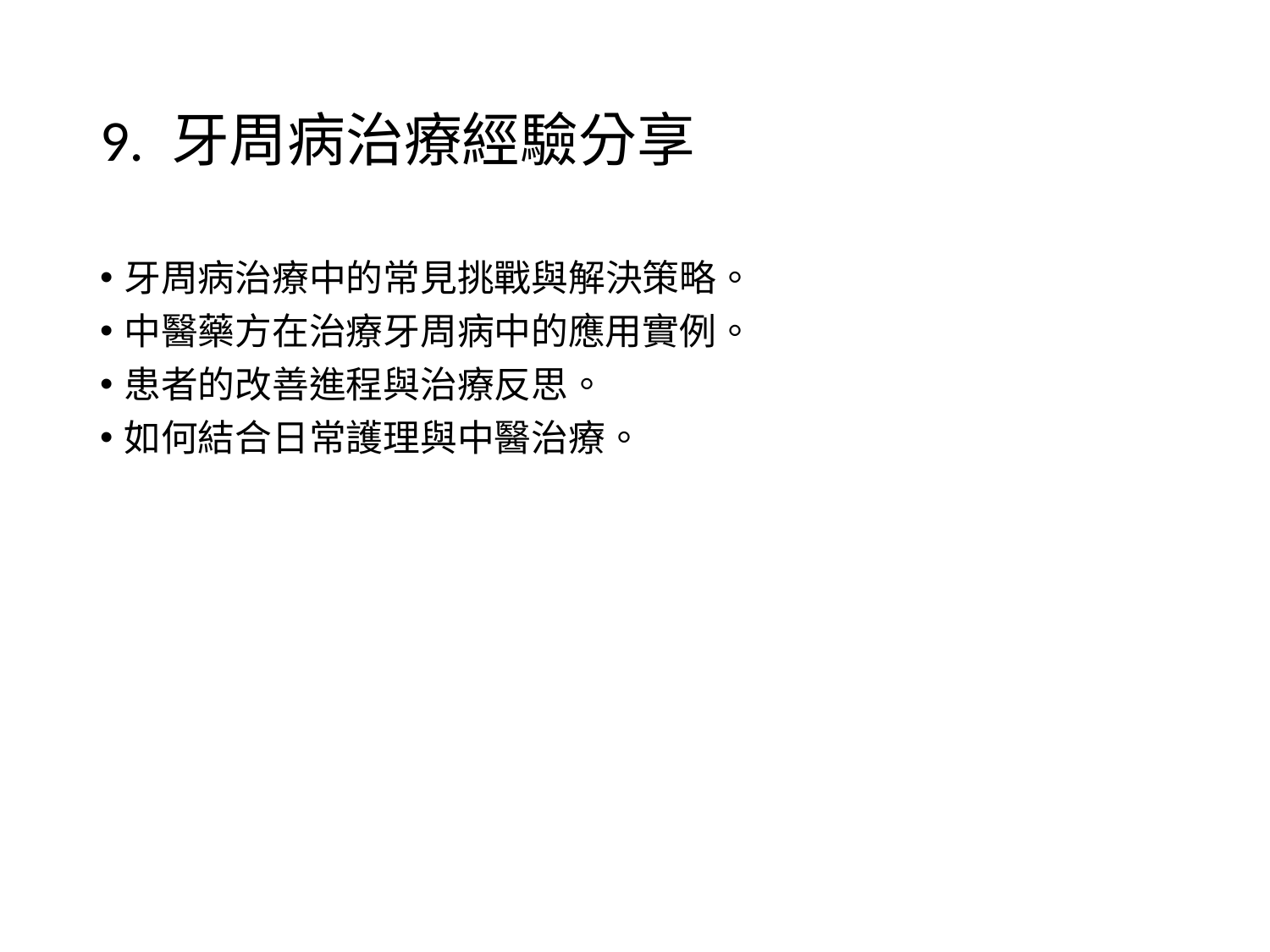

# 9. 牙周病治療經驗分享
牙周病治療中的常見挑戰與解決策略。
中醫藥方在治療牙周病中的應用實例。
患者的改善進程與治療反思。
如何結合日常護理與中醫治療。